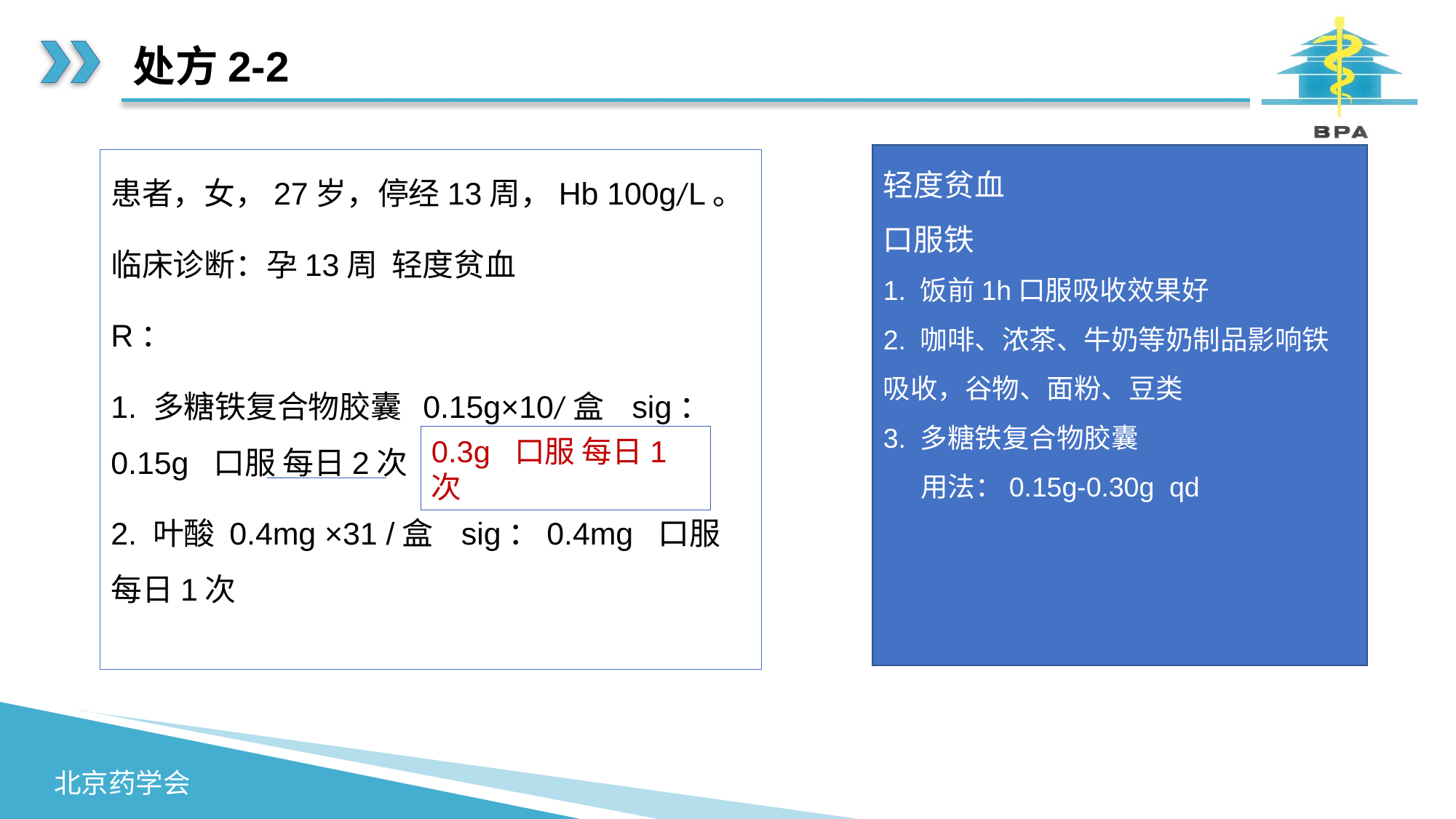

# 处方2-2

轻度贫血
口服铁
1. 饭前1h口服吸收效果好
2. 咖啡、浓茶、牛奶等奶制品影响铁吸收，谷物、面粉、豆类
3. 多糖铁复合物胶囊
     用法：0.15g-0.30g  qd

患者，女，27岁，停经13周，Hb 100g/L。
临床诊断：孕13周  轻度贫血
R：
1. 多糖铁复合物胶囊  0.15g×10/盒   sig：0.15g  口服 每日2次
2. 叶酸 0.4mg ×31 /盒   sig：0.4mg  口服 每日1次
0.3g  口服 每日1次